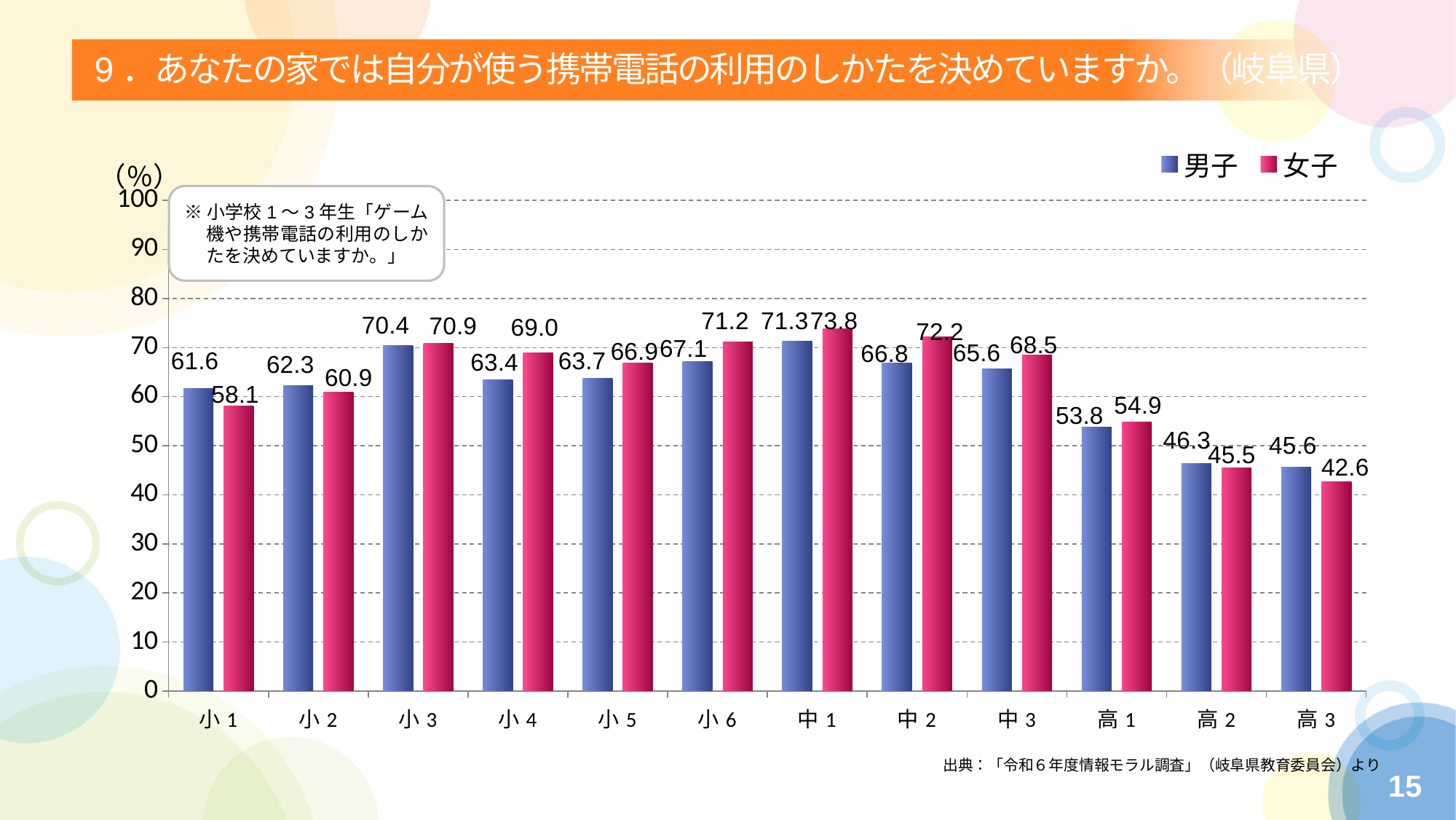

# 9．あなたの家では自分が使う携帯電話の利用のしかたを決めていますか。（岐阜県）

### Chart

| Category | 男子 | 女子 |
|---|---|---|
| 小1 | 61.6 | 58.1 |
| 小2 | 62.3 | 60.9 |
| 小3 | 70.4 | 70.9 |
| 小4 | 63.4 | 69.0 |
| 小5 | 63.7 | 66.9 |
| 小6 | 67.1 | 71.2 |
| 中1 | 71.3 | 73.8 |
| 中2 | 66.8 | 72.2 |
| 中3 | 65.6 | 68.5 |
| 高1 | 53.8 | 54.9 |
| 高2 | 46.3 | 45.5 |
| 高3 | 45.6 | 42.6 |
※小学校1～3年生「ゲーム機や携帯電話の利用のしかたを決めていますか。」
出典：「令和６年度情報モラル調査」（岐阜県教育委員会）より
15